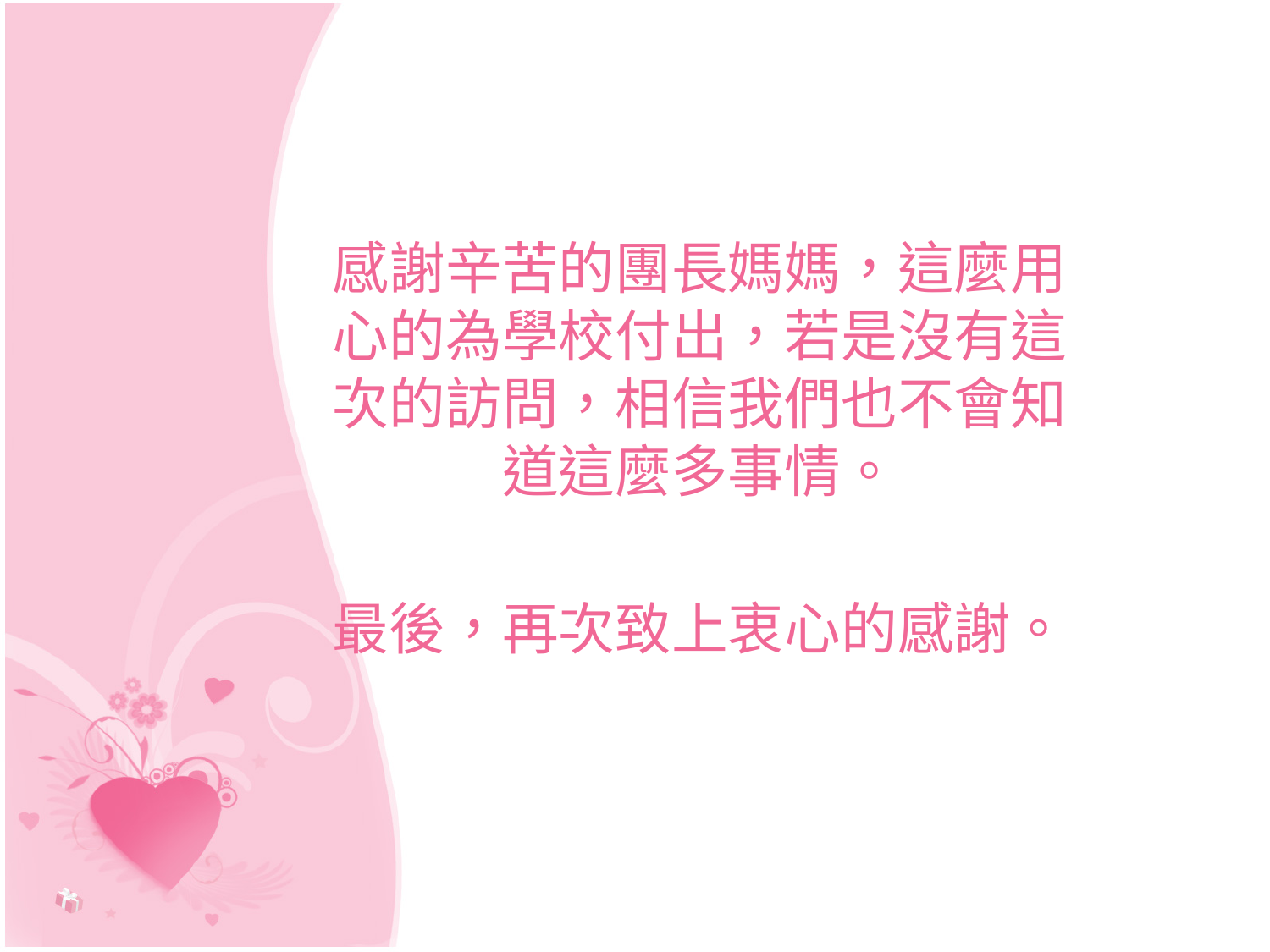

感謝辛苦的團長媽媽，這麼用心的為學校付出，若是沒有這次的訪問，相信我們也不會知道這麼多事情。

最後，再次致上衷心的感謝。